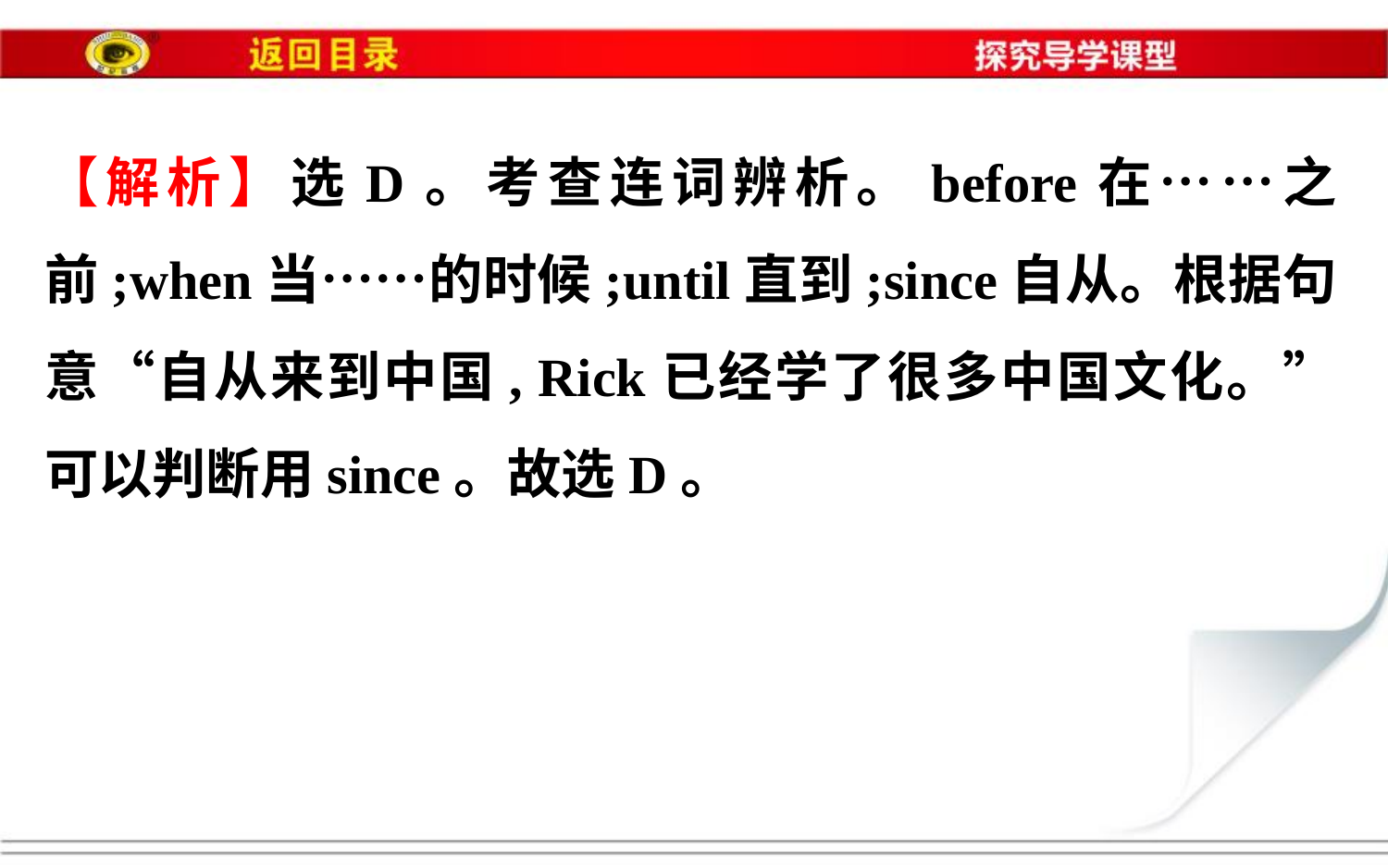

【解析】选D。考查连词辨析。before在……之前;when当……的时候;until直到;since自从。根据句意“自从来到中国, Rick已经学了很多中国文化。”可以判断用since。故选D。